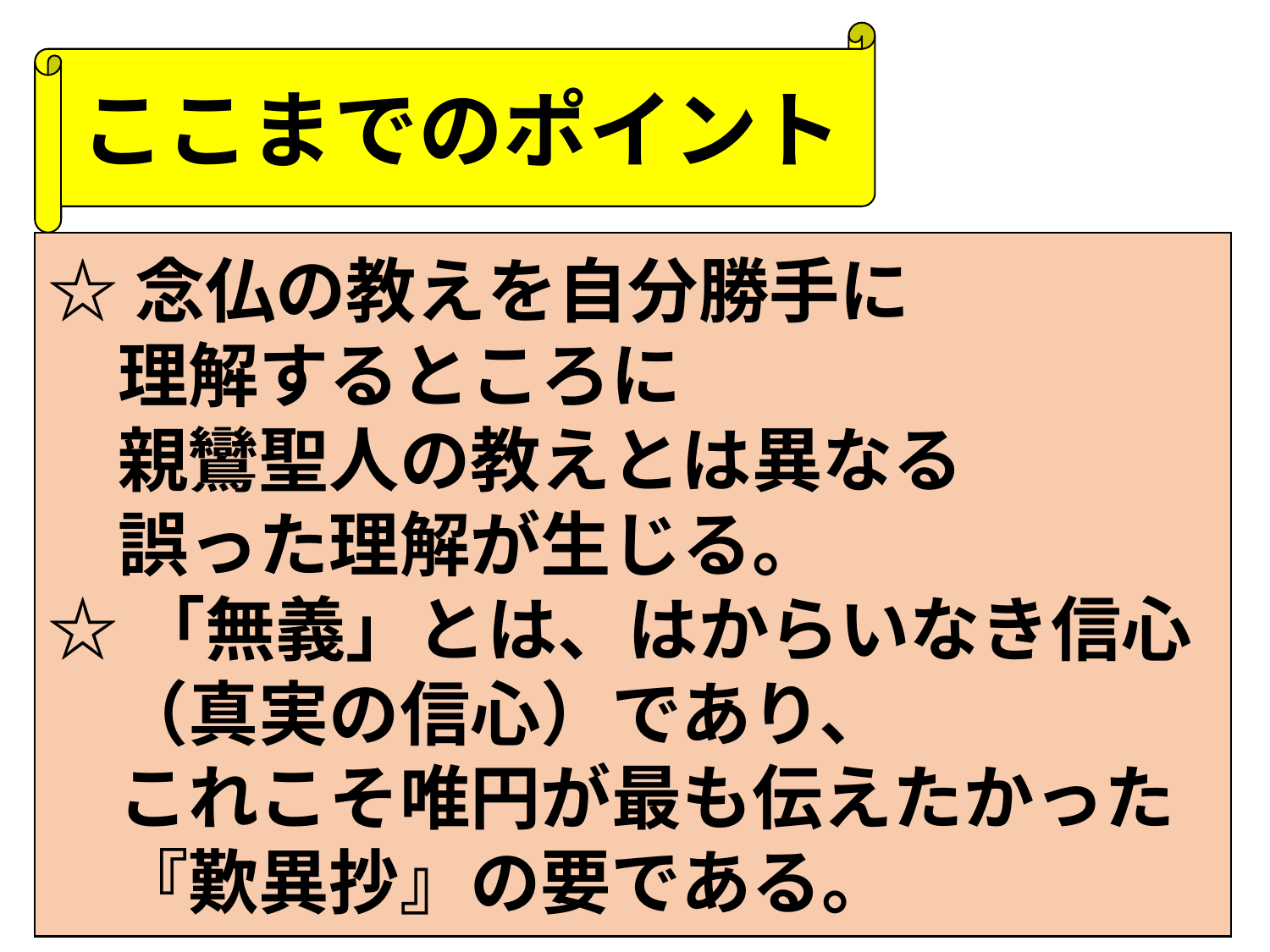

ここまでのポイント
☆念仏の教えを自分勝手に
　理解するところに
　親鸞聖人の教えとは異なる
　誤った理解が生じる。
☆「無義」とは、はからいなき信心
　（真実の信心）であり、
　これこそ唯円が最も伝えたかった
　『歎異抄』の要である。